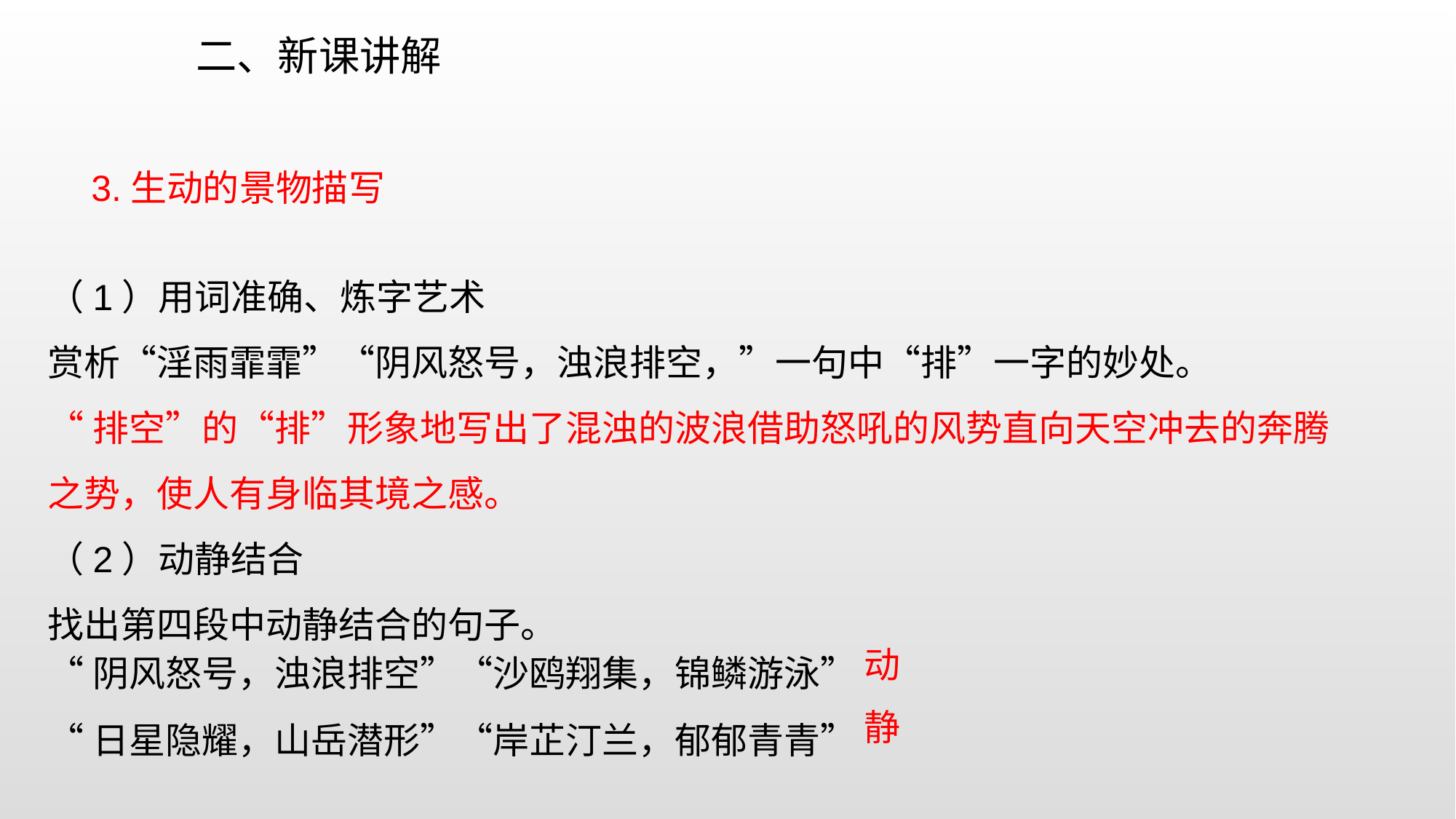

二、新课讲解

3.生动的景物描写
（1）用词准确、炼字艺术
赏析“淫雨霏霏”“阴风怒号，浊浪排空，”一句中“排”一字的妙处。
“排空”的“排”形象地写出了混浊的波浪借助怒吼的风势直向天空冲去的奔腾之势，使人有身临其境之感。
（2）动静结合
找出第四段中动静结合的句子。

“阴风怒号，浊浪排空”“沙鸥翔集，锦鳞游泳”
动
静
“日星隐耀，山岳潜形”“岸芷汀兰，郁郁青青”